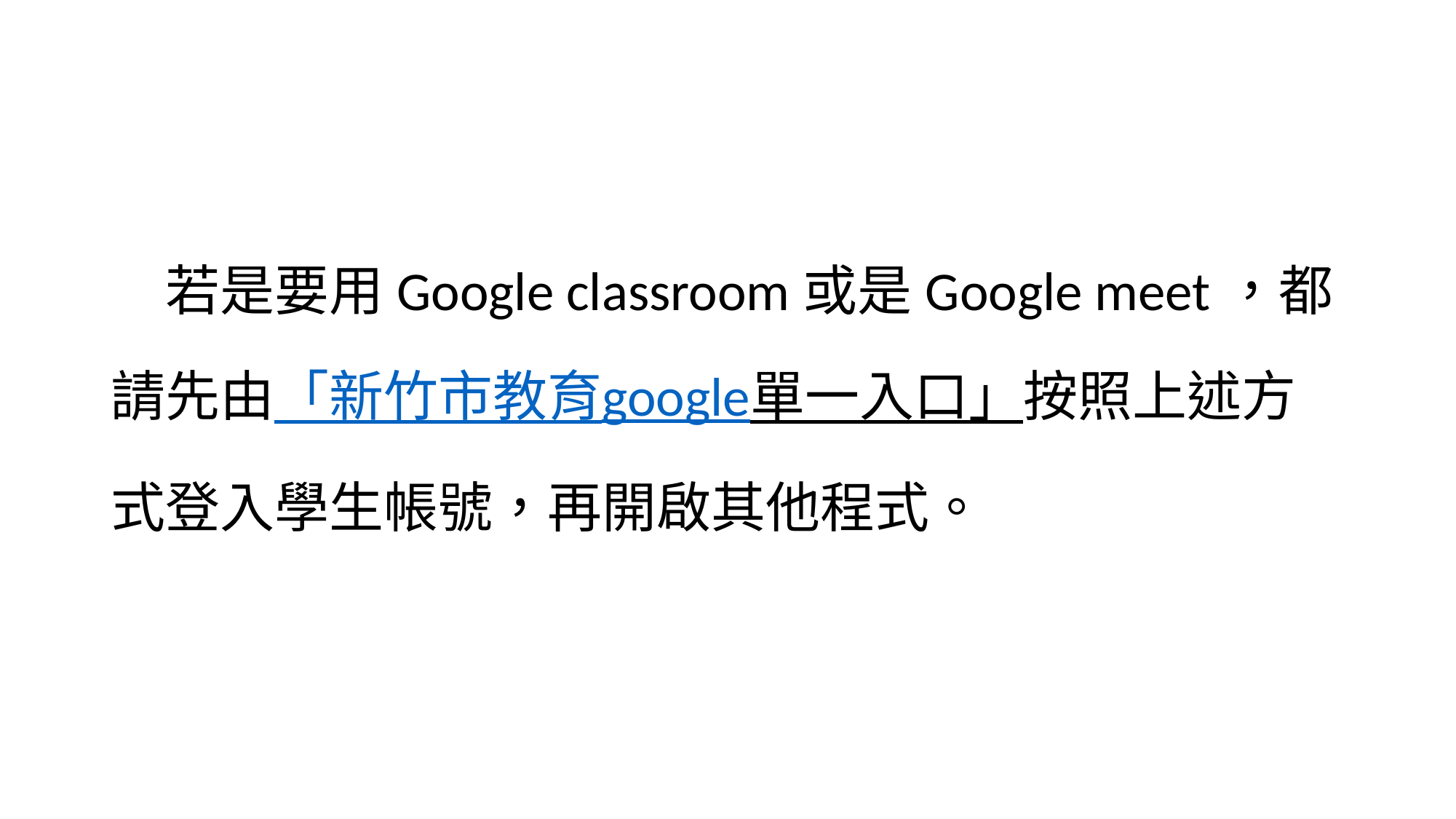

#
若是要用Google classroom或是Google meet，都請先由「新竹市教育google單一入口」按照上述方式登入學生帳號，再開啟其他程式。